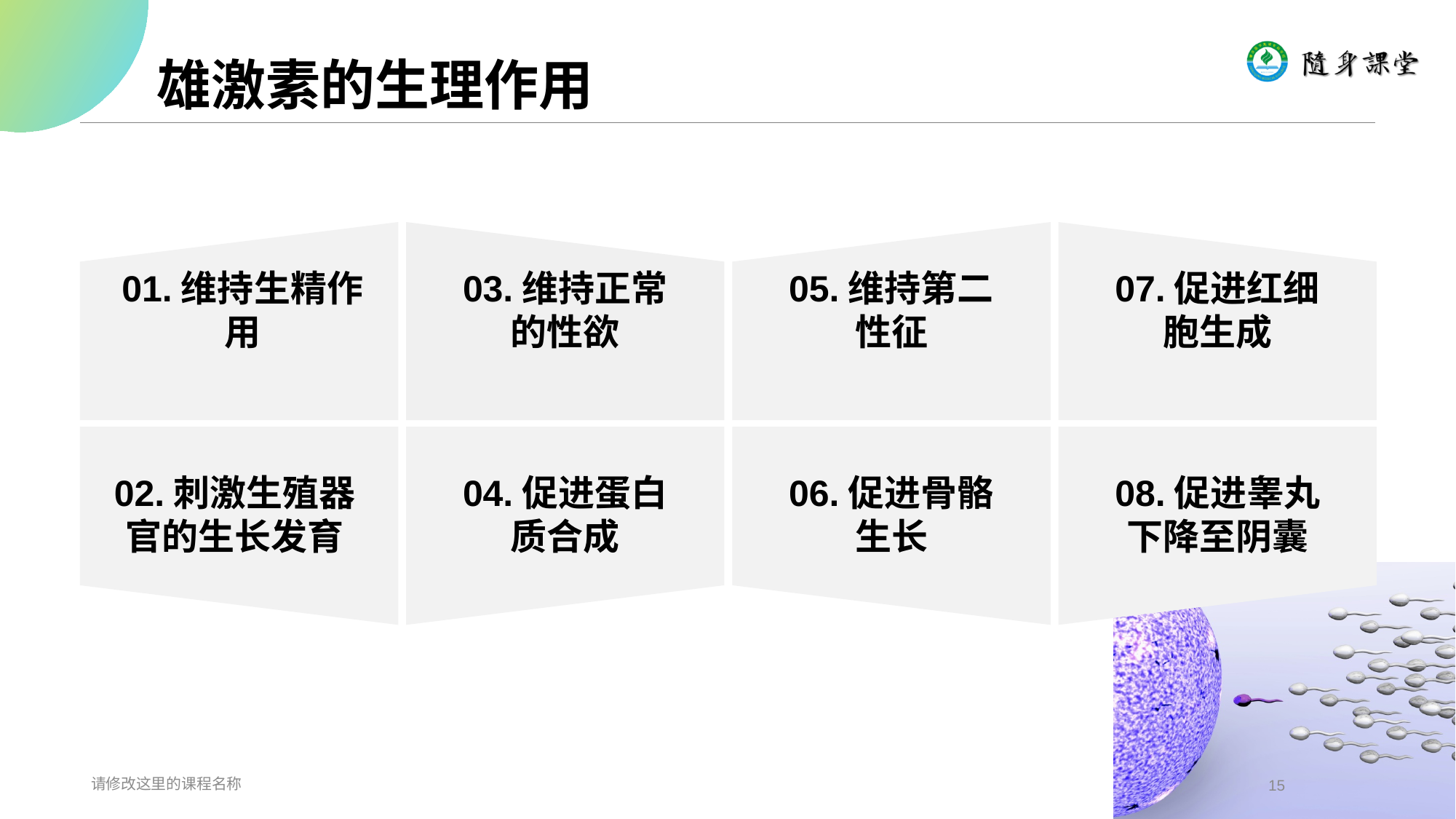

# 雄激素的生理作用

01.维持生精作用
03.维持正常的性欲
05.维持第二性征
07.促进红细胞生成

02.刺激生殖器官的生长发育
04.促进蛋白质合成
06.促进骨骼生长
08.促进睾丸下降至阴囊
请修改这里的课程名称
15